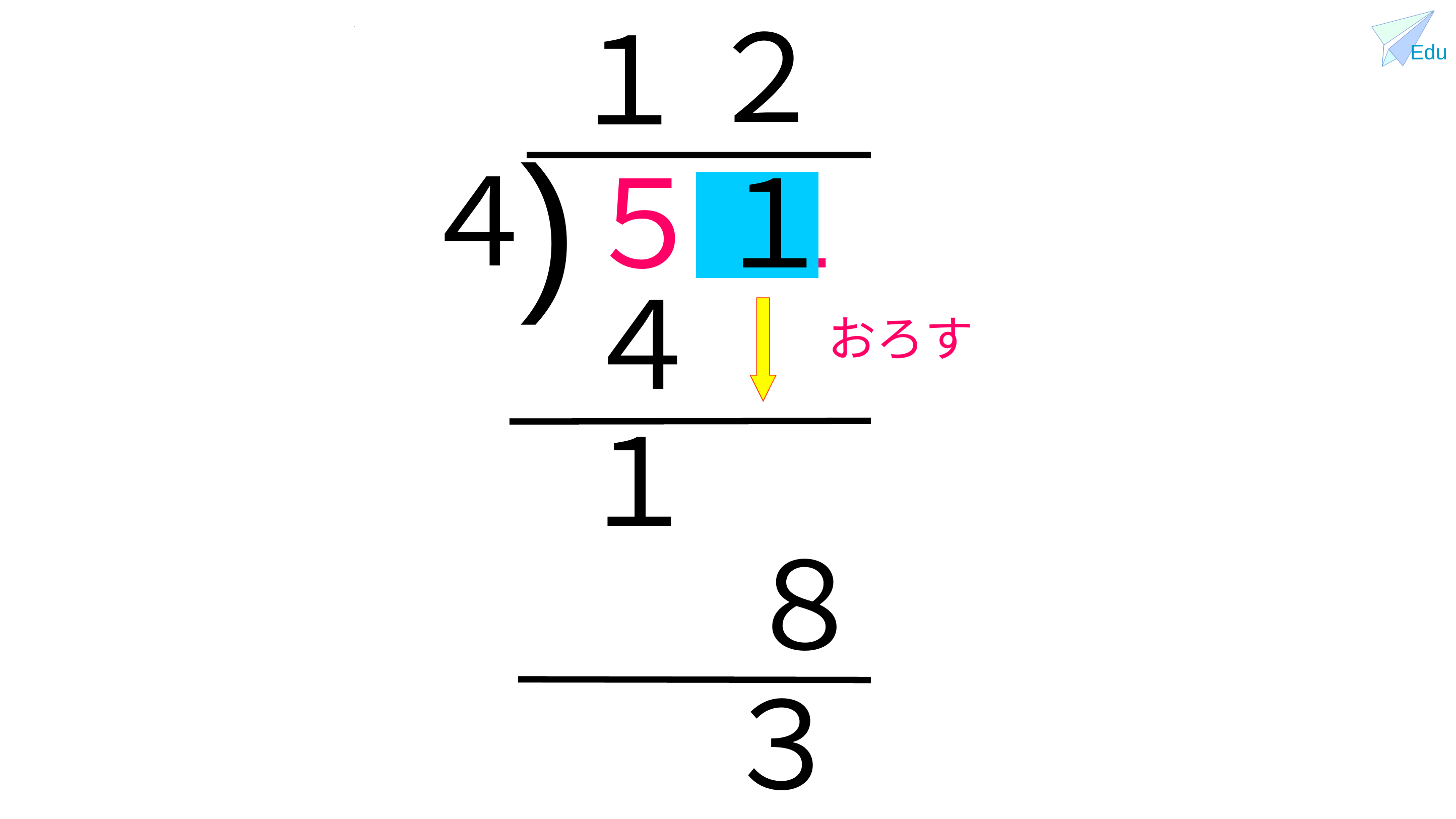

２
１

)
４
５ １
１

４

おろす

１

　 ８
３